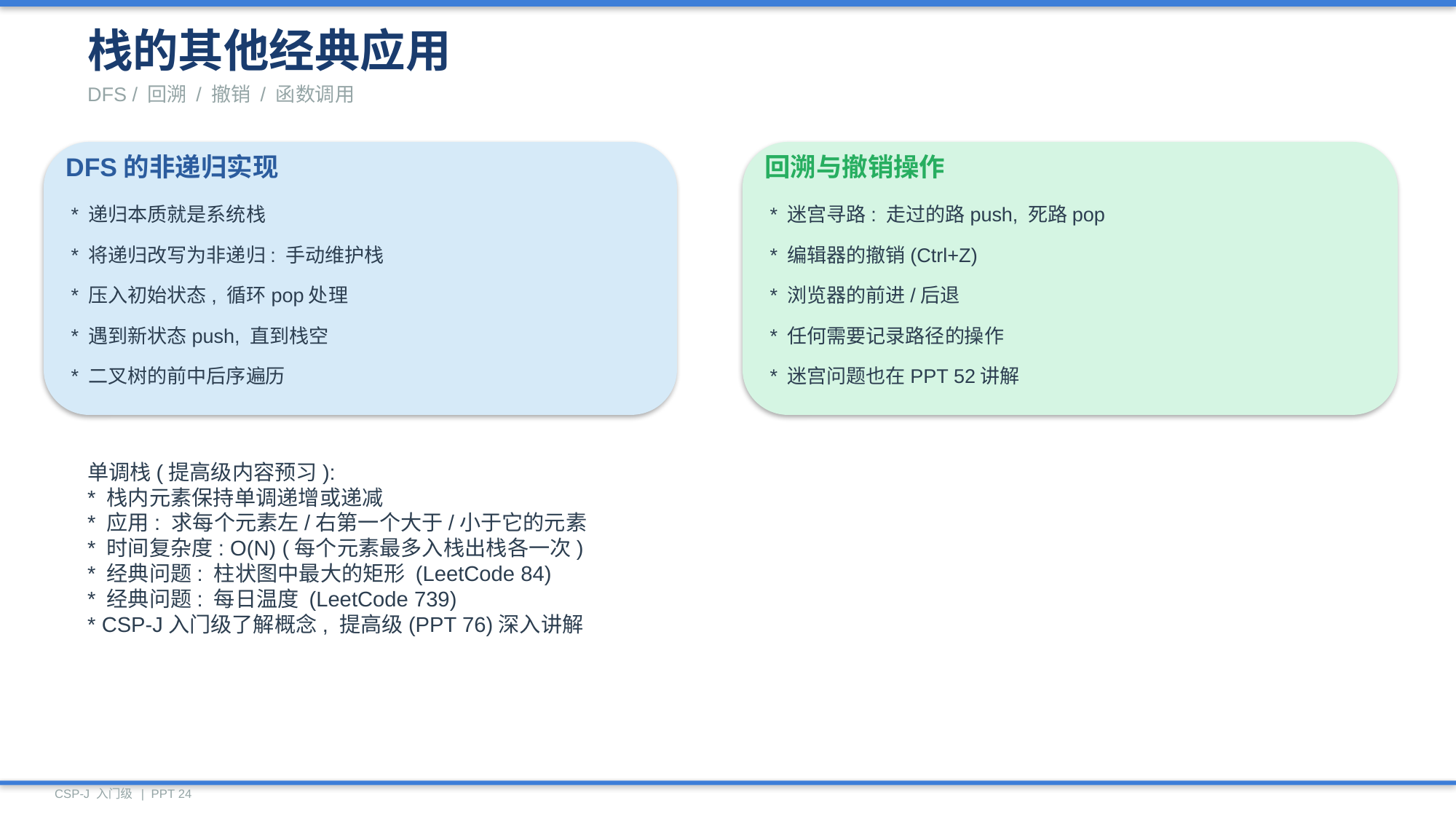

栈的其他经典应用
DFS / 回溯 / 撤销 / 函数调用

DFS的非递归实现
回溯与撤销操作
* 递归本质就是系统栈
* 迷宫寻路: 走过的路push, 死路pop
* 将递归改写为非递归: 手动维护栈
* 编辑器的撤销(Ctrl+Z)
* 压入初始状态, 循环pop处理
* 浏览器的前进/后退
* 遇到新状态push, 直到栈空
* 任何需要记录路径的操作
* 二叉树的前中后序遍历
* 迷宫问题也在PPT 52讲解
单调栈(提高级内容预习):
* 栈内元素保持单调递增或递减
* 应用: 求每个元素左/右第一个大于/小于它的元素
* 时间复杂度: O(N) (每个元素最多入栈出栈各一次)
* 经典问题: 柱状图中最大的矩形 (LeetCode 84)
* 经典问题: 每日温度 (LeetCode 739)
* CSP-J入门级了解概念, 提高级(PPT 76)深入讲解

CSP-J 入门级  |  PPT 24